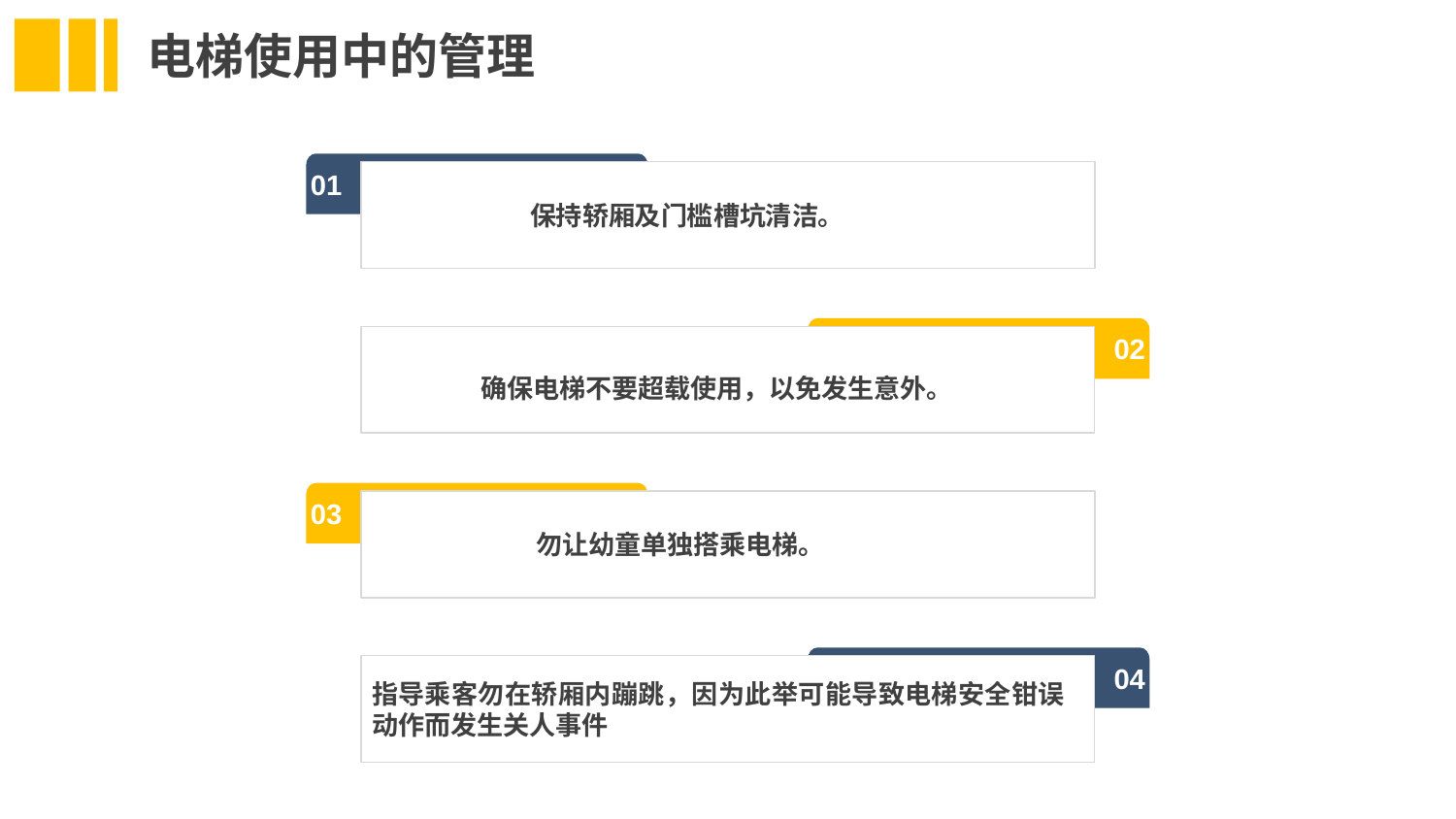

电梯使用中的管理
01
                         保持轿厢及门槛槽坑清洁。
02
                 确保电梯不要超载使用，以免发生意外。
03
                          勿让幼童单独搭乘电梯。
04
指导乘客勿在轿厢内蹦跳，因为此举可能导致电梯安全钳误    动作而发生关人事件